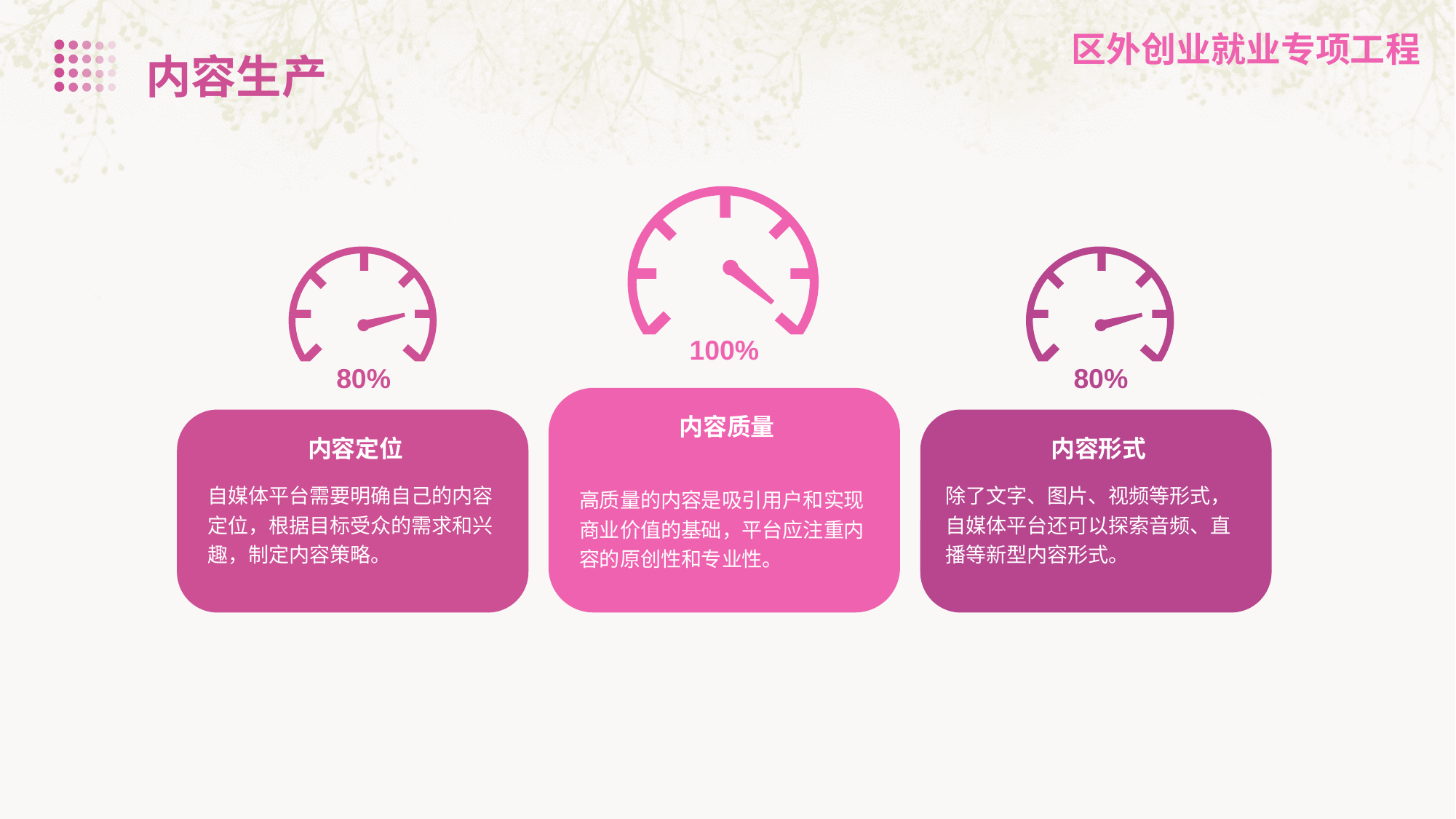

内容生产

100%
80%
80%

内容质量

内容定位
内容形式
高质量的内容是吸引用户和实现商业价值的基础，平台应注重内容的原创性和专业性。
自媒体平台需要明确自己的内容定位，根据目标受众的需求和兴趣，制定内容策略。
除了文字、图片、视频等形式，自媒体平台还可以探索音频、直播等新型内容形式。